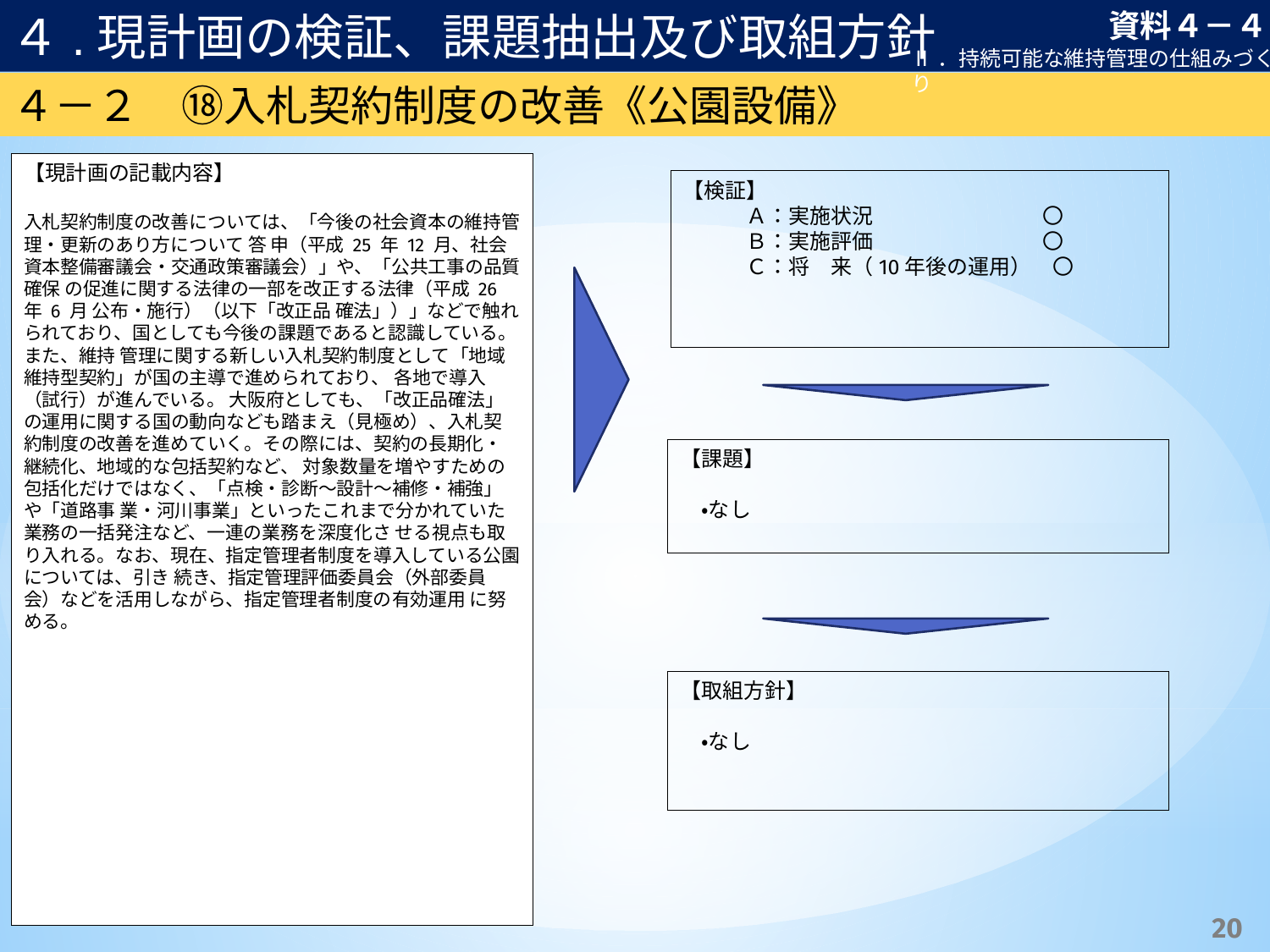

４.現計画の検証、課題抽出及び取組方針
資料４－４
Ⅱ．持続可能な維持管理の仕組みづくり
４－２　⑱入札契約制度の改善《公園設備》
【現計画の記載内容】

入札契約制度の改善については、「今後の社会資本の維持管理・更新のあり方について 答 申（平成 25 年 12 月、社会資本整備審議会・交通政策審議会）」や、「公共工事の品質確保 の促進に関する法律の一部を改正する法律（平成 26 年 6 月 公布・施行）（以下「改正品 確法」）」などで触れられており、国としても今後の課題であると認識している。また、維持 管理に関する新しい入札契約制度として「地域維持型契約」が国の主導で進められており、 各地で導入（試行）が進んでいる。 大阪府としても、「改正品確法」の運用に関する国の動向なども踏まえ（見極め）、入札契 約制度の改善を進めていく。その際には、契約の長期化・継続化、地域的な包括契約など、 対象数量を増やすための包括化だけではなく、「点検・診断～設計～補修・補強」や「道路事 業・河川事業」といったこれまで分かれていた業務の一括発注など、一連の業務を深度化さ せる視点も取り入れる。なお、現在、指定管理者制度を導入している公園については、引き 続き、指定管理評価委員会（外部委員会）などを活用しながら、指定管理者制度の有効運用 に努める。

【検証】
　　　Ａ：実施状況　　　　　　　　〇
　　　Ｂ：実施評価　　　　　　　　〇
　　　Ｃ：将　来（10年後の運用）　〇

【課題】

　・なし

【取組方針】

　・なし

20